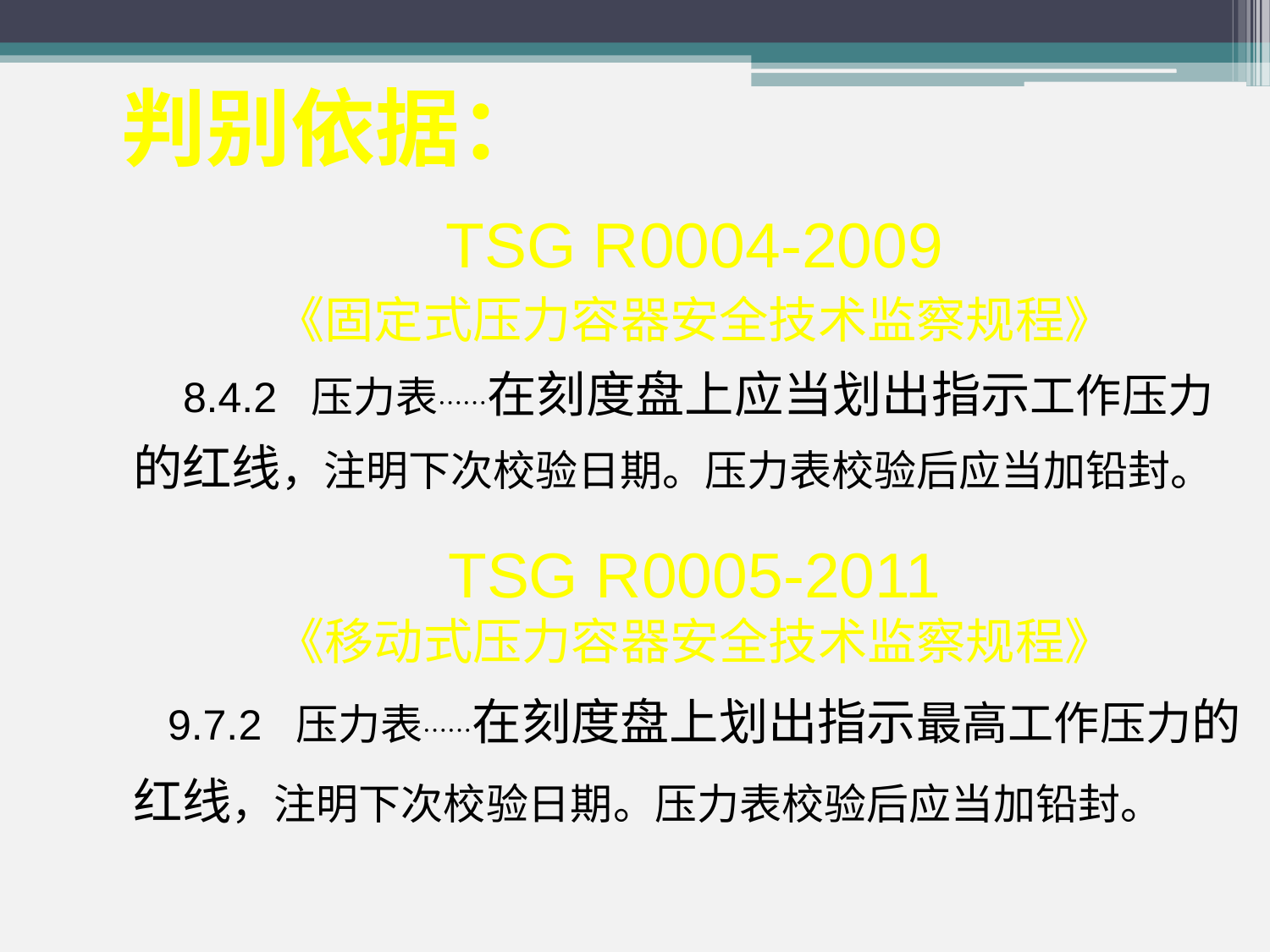

判别依据：
TSG R0004-2009
《固定式压力容器安全技术监察规程》
     8.4.2  压力表……在刻度盘上应当划出指示工作压力的红线，注明下次校验日期。压力表校验后应当加铅封。
TSG R0005-2011
《移动式压力容器安全技术监察规程》
   9.7.2  压力表……在刻度盘上划出指示最高工作压力的红线，注明下次校验日期。压力表校验后应当加铅封。